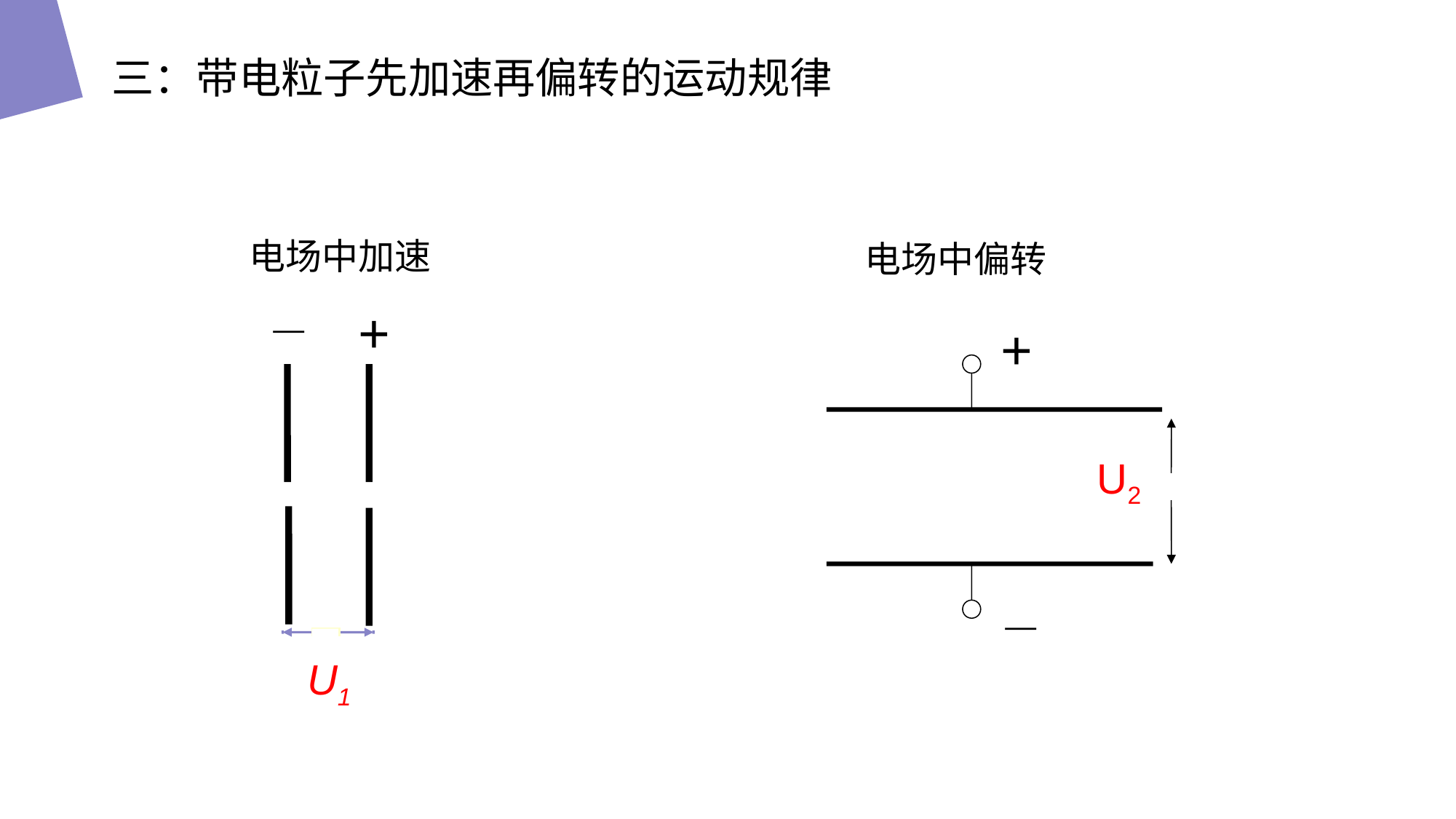

三：带电粒子先加速再偏转的运动规律
电场中加速
电场中偏转
_
+
+

U2

_

U1